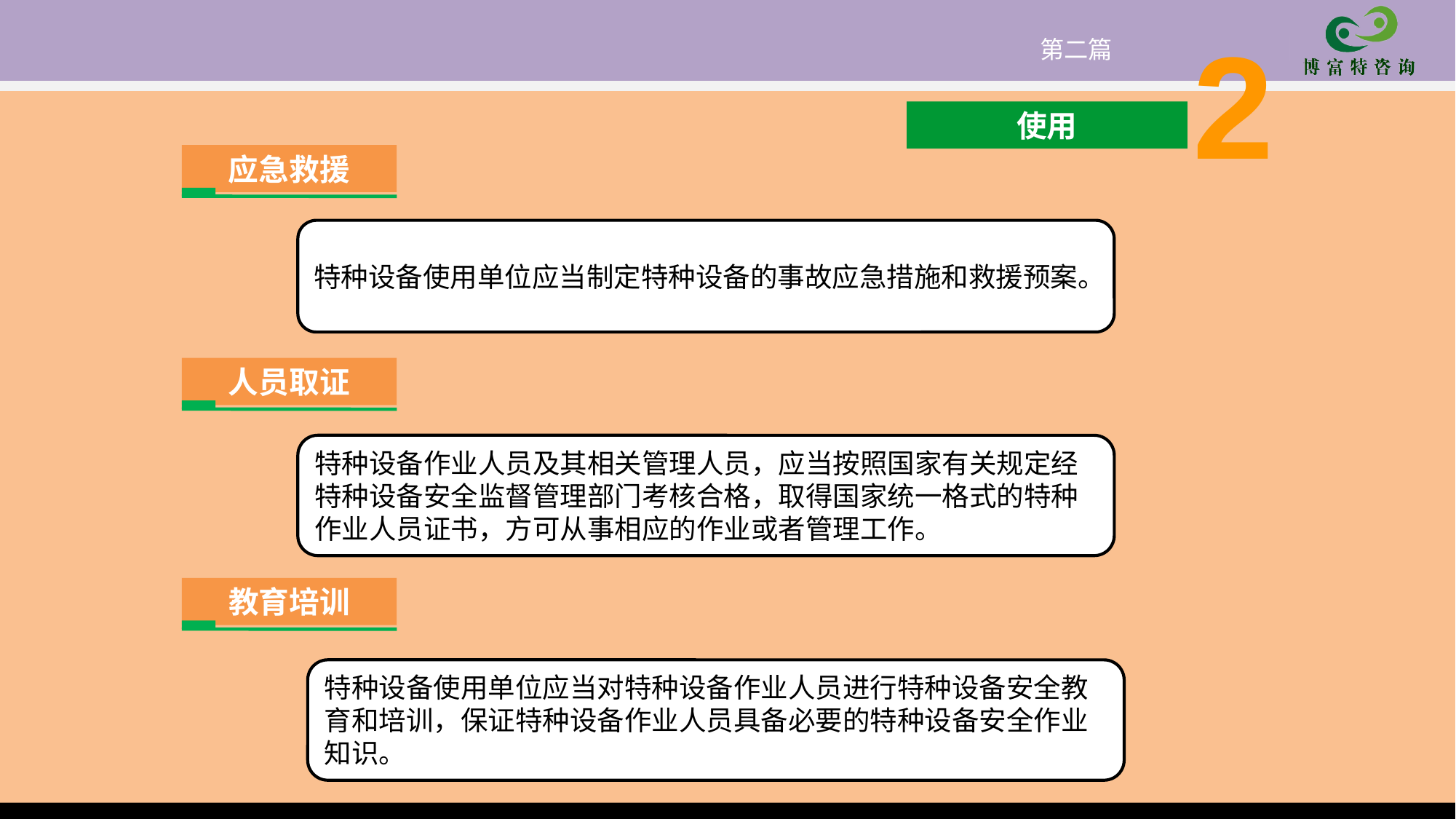

2
第二篇
使用
应急救援

特种设备使用单位应当制定特种设备的事故应急措施和救援预案。

人员取证

特种设备作业人员及其相关管理人员，应当按照国家有关规定经特种设备安全监督管理部门考核合格，取得国家统一格式的特种作业人员证书，方可从事相应的作业或者管理工作。
教育培训

特种设备使用单位应当对特种设备作业人员进行特种设备安全教育和培训，保证特种设备作业人员具备必要的特种设备安全作业知识。